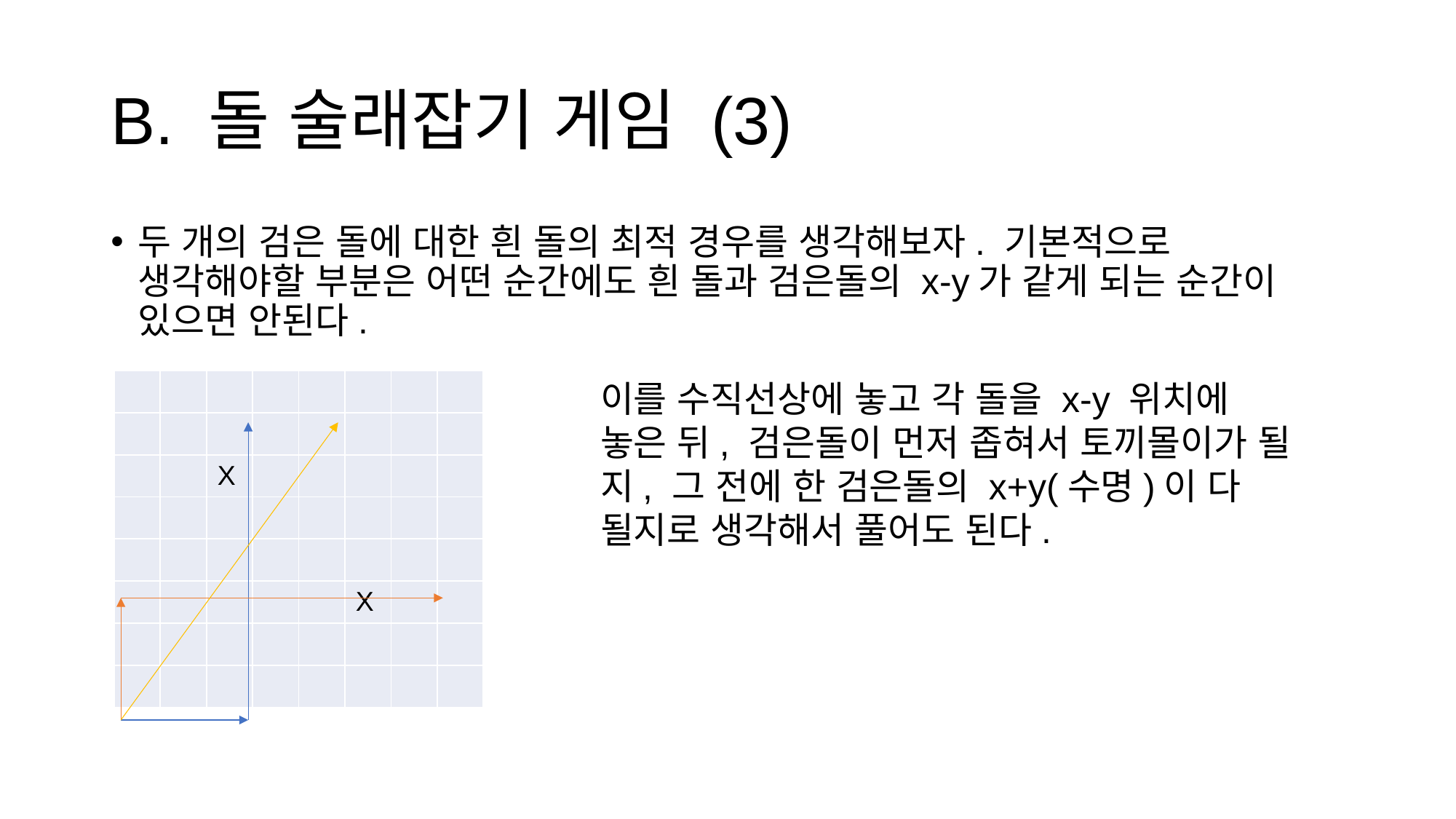

# B. 돌 술래잡기 게임 (3)
두 개의 검은 돌에 대한 흰 돌의 최적 경우를 생각해보자. 기본적으로 생각해야할 부분은 어떤 순간에도 흰 돌과 검은돌의 x-y가 같게 되는 순간이 있으면 안된다.
|  |  |  |  |  |  |  |  |
| --- | --- | --- | --- | --- | --- | --- | --- |
|  |  |  |  |  |  |  |  |
|  |  | X |  |  |  |  |  |
|  |  |  |  |  |  |  |  |
|  |  |  |  |  |  |  |  |
|  |  |  |  |  | X |  |  |
|  |  |  |  |  |  |  |  |
|  |  |  |  |  |  |  |  |
이를 수직선상에 놓고 각 돌을 x-y 위치에 놓은 뒤, 검은돌이 먼저 좁혀서 토끼몰이가 될 지, 그 전에 한 검은돌의 x+y(수명)이 다 될지로 생각해서 풀어도 된다.